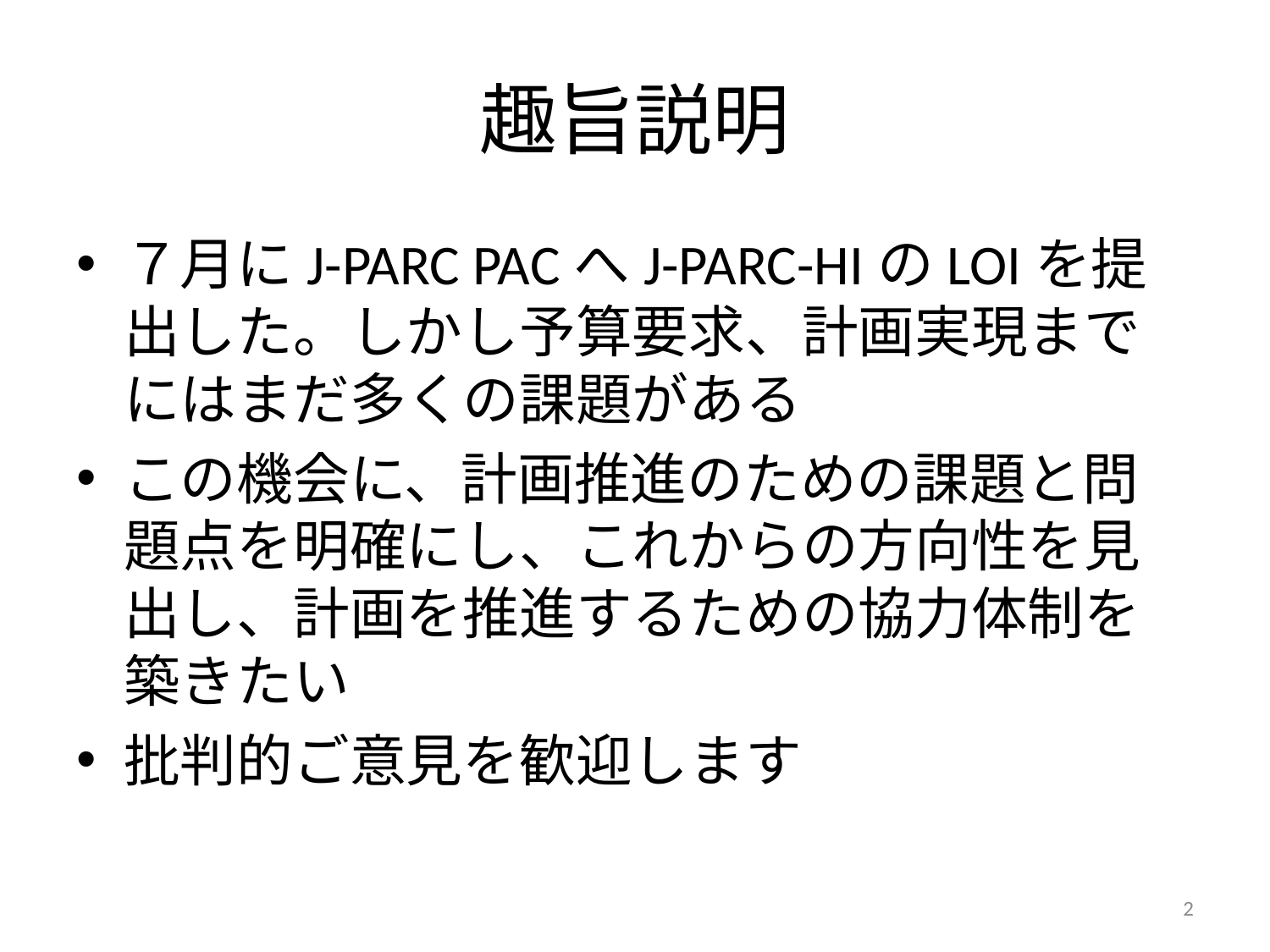

# 趣旨説明
７月にJ-PARC PACへJ-PARC-HIのLOIを提出した。しかし予算要求、計画実現までにはまだ多くの課題がある
この機会に、計画推進のための課題と問題点を明確にし、これからの方向性を見出し、計画を推進するための協力体制を築きたい
批判的ご意見を歓迎します

2